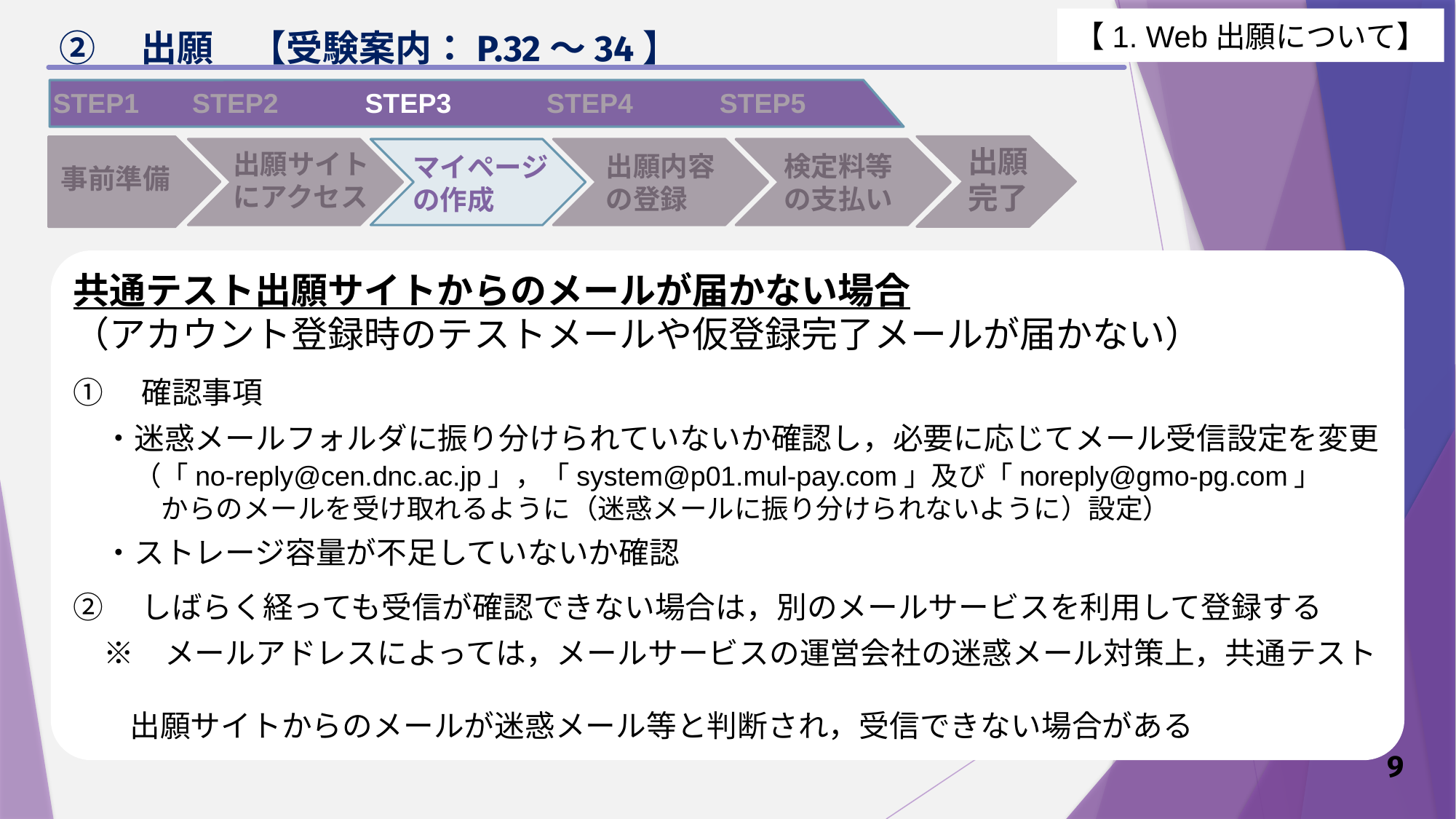

【1. Web出願について】
# ②　出願　【受験案内：P.32～34】

STEP1　  STEP2　　   STEP3　　　STEP4　　   STEP5
マイページの作成

事前準備
出願
完了

出願サイト
にアクセス

出願内容
の登録

検定料等
の支払い
共通テスト出願サイトからのメールが届かない場合
（アカウント登録時のテストメールや仮登録完了メールが届かない）

①　確認事項
　・迷惑メールフォルダに振り分けられていないか確認し，必要に応じてメール受信設定を変更
　　（「no-reply@cen.dnc.ac.jp」，「system@p01.mul-pay.com」及び「noreply@gmo-pg.com」
　　　 からのメールを受け取れるように（迷惑メールに振り分けられないように）設定）
　・ストレージ容量が不足していないか確認
②　しばらく経っても受信が確認できない場合は，別のメールサービスを利用して登録する
　※　メールアドレスによっては，メールサービスの運営会社の迷惑メール対策上，共通テスト　
  出願サイトからのメールが迷惑メール等と判断され，受信できない場合がある
9